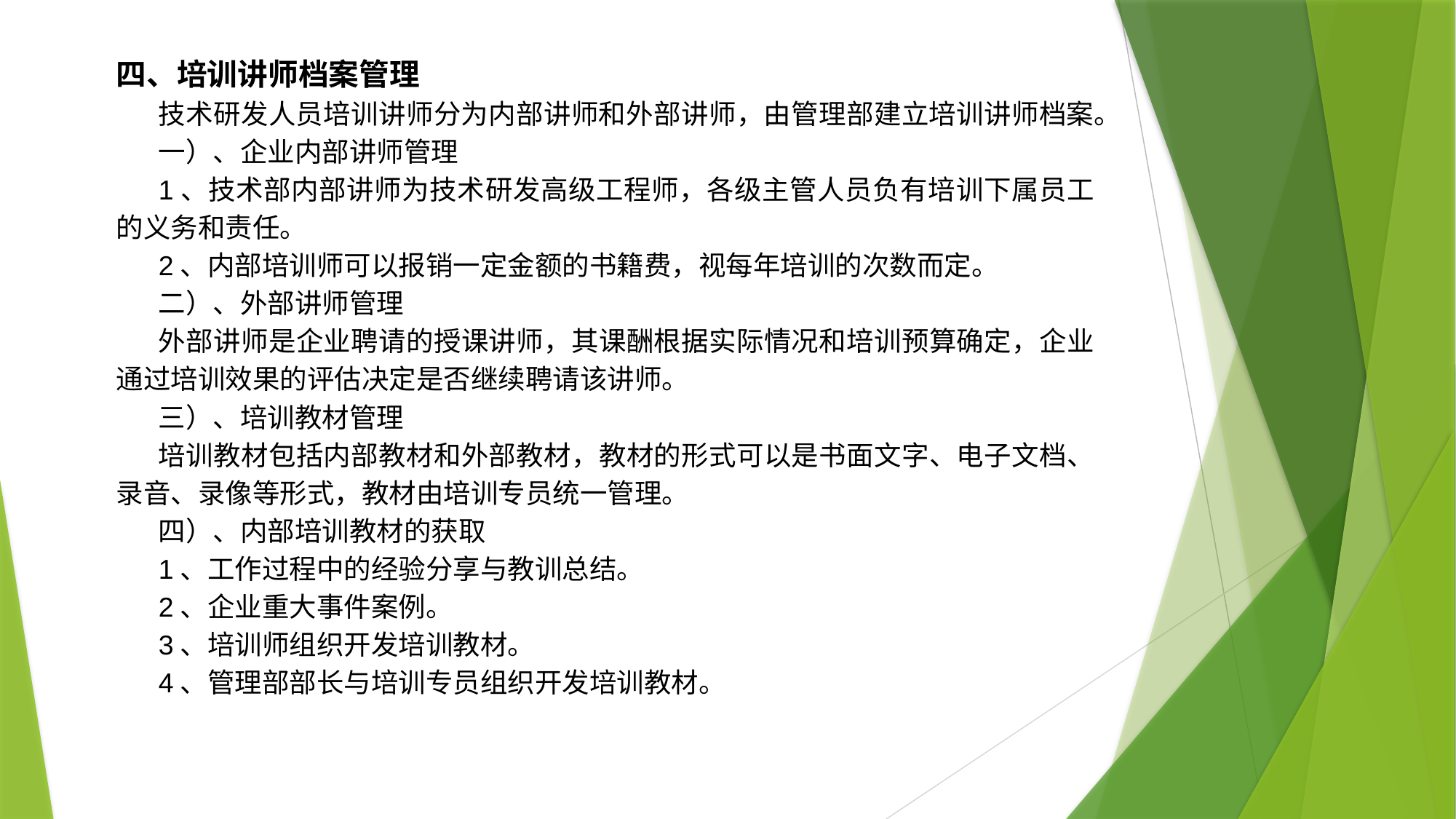

四、培训讲师档案管理
技术研发人员培训讲师分为内部讲师和外部讲师，由管理部建立培训讲师档案。
一）、企业内部讲师管理
1、技术部内部讲师为技术研发高级工程师，各级主管人员负有培训下属员工的义务和责任。
2、内部培训师可以报销一定金额的书籍费，视每年培训的次数而定。
二）、外部讲师管理
外部讲师是企业聘请的授课讲师，其课酬根据实际情况和培训预算确定，企业通过培训效果的评估决定是否继续聘请该讲师。
三）、培训教材管理
培训教材包括内部教材和外部教材，教材的形式可以是书面文字、电子文档、录音、录像等形式，教材由培训专员统一管理。
四）、内部培训教材的获取
1、工作过程中的经验分享与教训总结。
2、企业重大事件案例。
3、培训师组织开发培训教材。
4、管理部部长与培训专员组织开发培训教材。